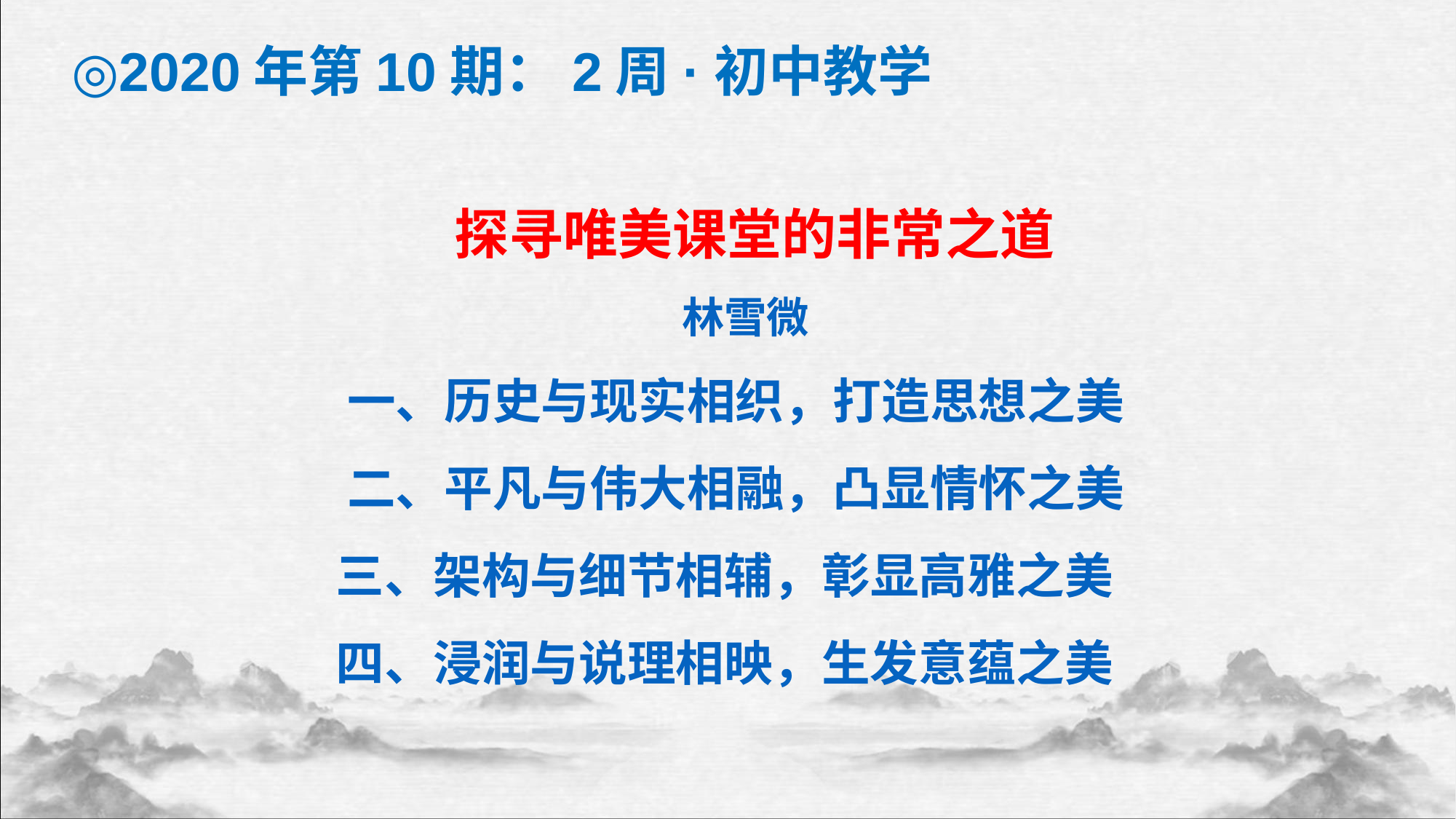

◎2020年第10期：2周·初中教学
  探寻唯美课堂的非常之道
 林雪微
一、历史与现实相织，打造思想之美
二、平凡与伟大相融，凸显情怀之美
三、架构与细节相辅，彰显高雅之美
四、浸润与说理相映，生发意蕴之美